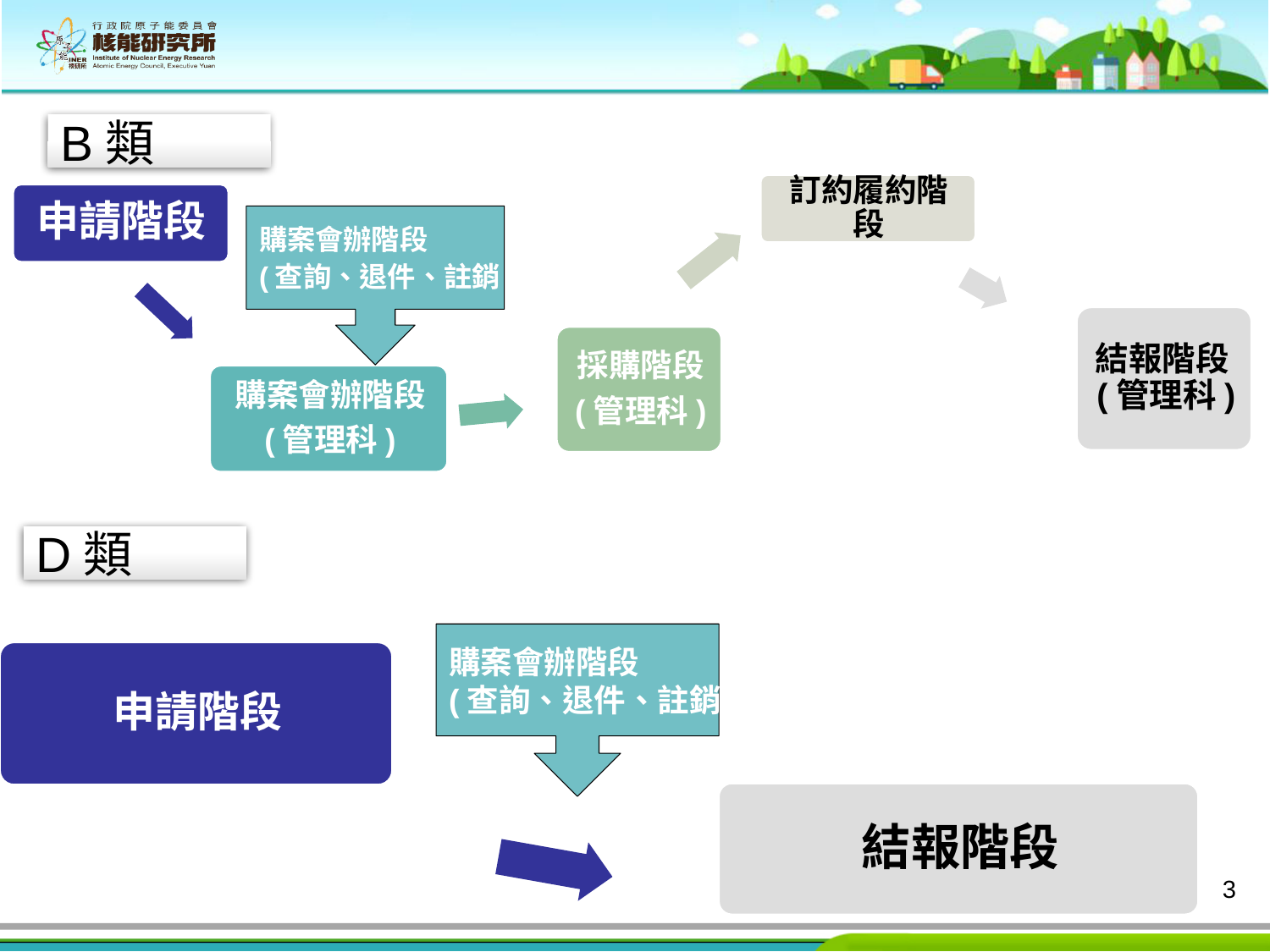

申請階段

購案會辦階段
(管理科)

採購階段
(管理科)

訂約履約階段

結報階段(管理科)
B類
購案會辦階段
(查詢、退件、註銷)
申請階段

結報階段
D類
購案會辦階段
(查詢、退件、註銷)
3